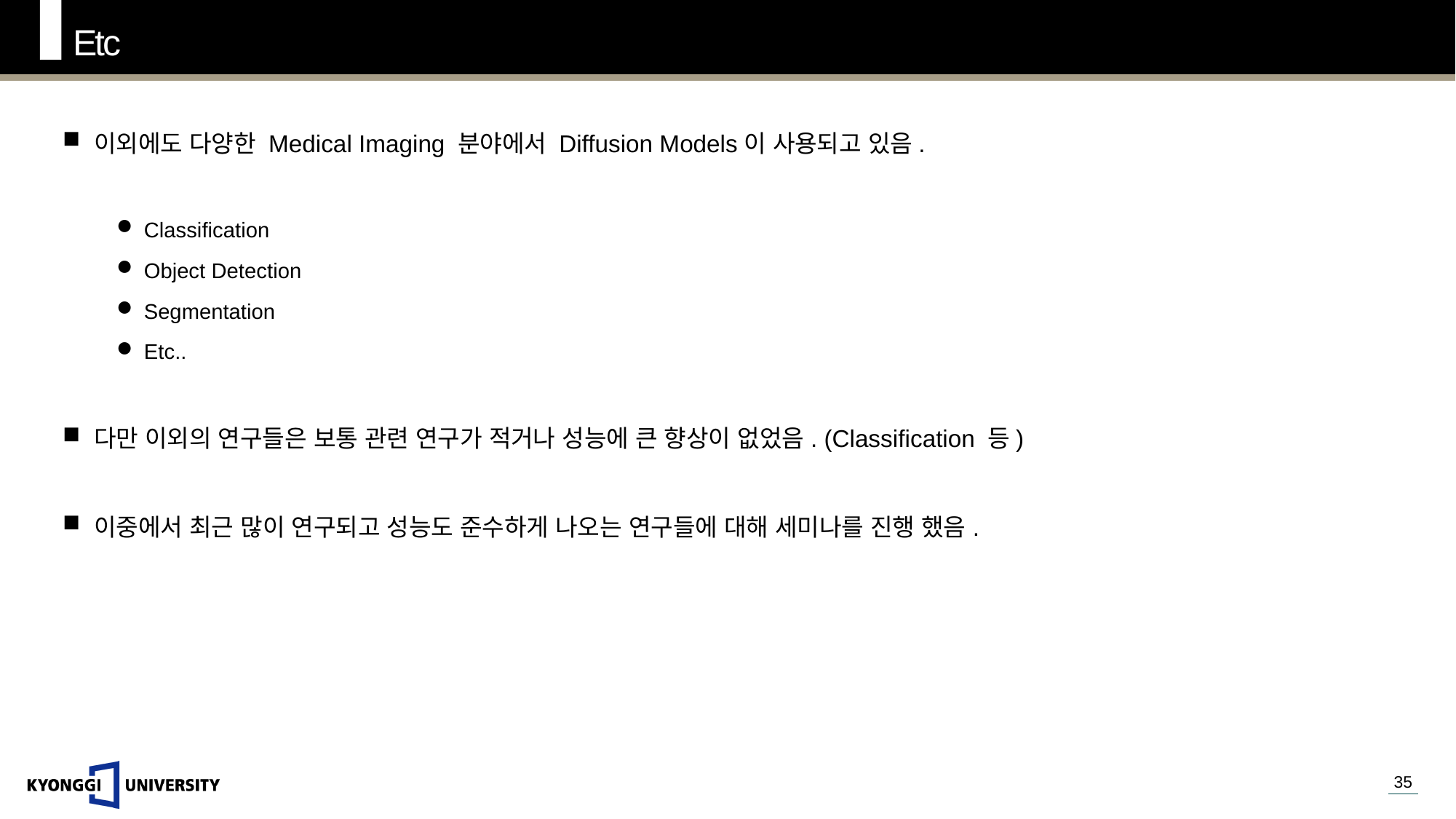

Etc
이외에도 다양한 Medical Imaging 분야에서 Diffusion Models이 사용되고 있음.

Classification
Object Detection
Segmentation
Etc..

다만 이외의 연구들은 보통 관련 연구가 적거나 성능에 큰 향상이 없었음. (Classification 등)

이중에서 최근 많이 연구되고 성능도 준수하게 나오는 연구들에 대해 세미나를 진행 했음.